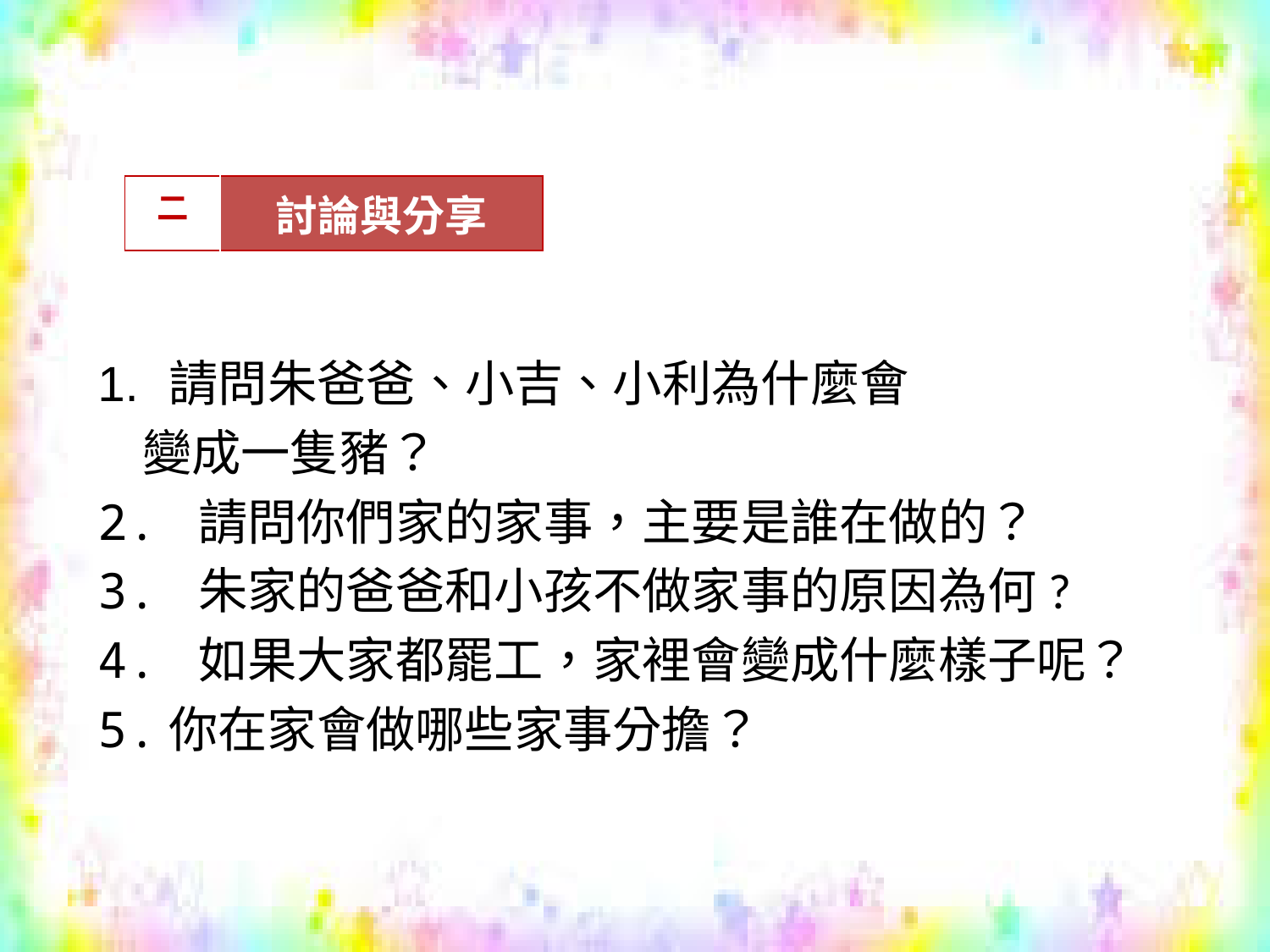

| 二 | 討論與分享 |
| --- | --- |
請問朱爸爸、小吉、小利為什麼會
   變成一隻豬？
2. 請問你們家的家事，主要是誰在做的？
3. 朱家的爸爸和小孩不做家事的原因為何?
4. 如果大家都罷工，家裡會變成什麼樣子呢？
5.你在家會做哪些家事分擔？